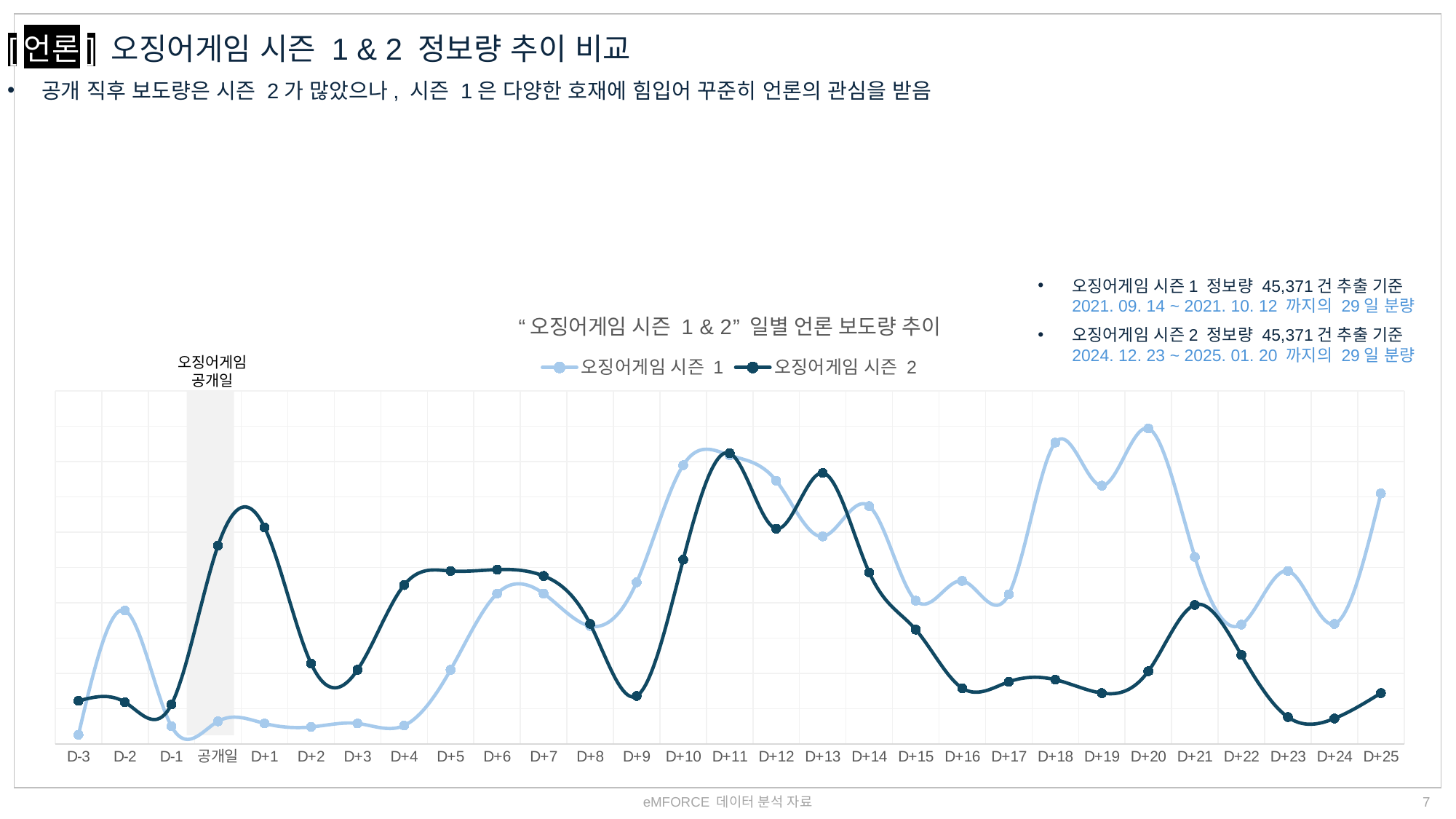

[언론] 오징어게임 시즌 1 & 2 정보량 추이 비교
공개 직후 보도량은 시즌 2가 많았으나, 시즌 1은 다양한 호재에 힘입어 꾸준히 언론의 관심을 받음
오징어게임 시즌1 정보량 45,371건 추출 기준
2021. 09. 14 ~ 2021. 10. 12 까지의 29일 분량
오징어게임 시즌2 정보량 45,371건 추출 기준
2024. 12. 23 ~ 2025. 01. 20 까지의 29일 분량

### Chart: “오징어게임 시즌 1 & 2” 일별 언론 보도량 추이

| Category | 오징어게임 시즌 1 | 오징어게임 시즌 2 |
|---|---|---|
| D-3 | 13.0 | 61.0 |
| D-2 | 189.0 | 59.0 |
| D-1 | 25.0 | 56.0 |
| 공개일 | 32.0 | 281.0 |
| D+1 | 29.0 | 307.0 |
| D+2 | 24.0 | 114.0 |
| D+3 | 29.0 | 105.0 |
| D+4 | 26.0 | 225.0 |
| D+5 | 105.0 | 245.0 |
| D+6 | 213.0 | 247.0 |
| D+7 | 213.0 | 238.0 |
| D+8 | 167.0 | 170.0 |
| D+9 | 229.0 | 68.0 |
| D+10 | 395.0 | 261.0 |
| D+11 | 409.0 | 412.0 |
| D+12 | 373.0 | 305.0 |
| D+13 | 294.0 | 384.0 |
| D+14 | 337.0 | 243.0 |
| D+15 | 203.0 | 162.0 |
| D+16 | 231.0 | 79.0 |
| D+17 | 212.0 | 88.0 |
| D+18 | 427.0 | 91.0 |
| D+19 | 366.0 | 72.0 |
| D+20 | 447.0 | 103.0 |
| D+21 | 265.0 | 197.0 |
| D+22 | 169.0 | 126.0 |
| D+23 | 245.0 | 38.0 |
| D+24 | 170.0 | 36.0 |
| D+25 | 355.0 | 72.0 |
오징어게임
공개일

eMFORCE 데이터 분석 자료
7